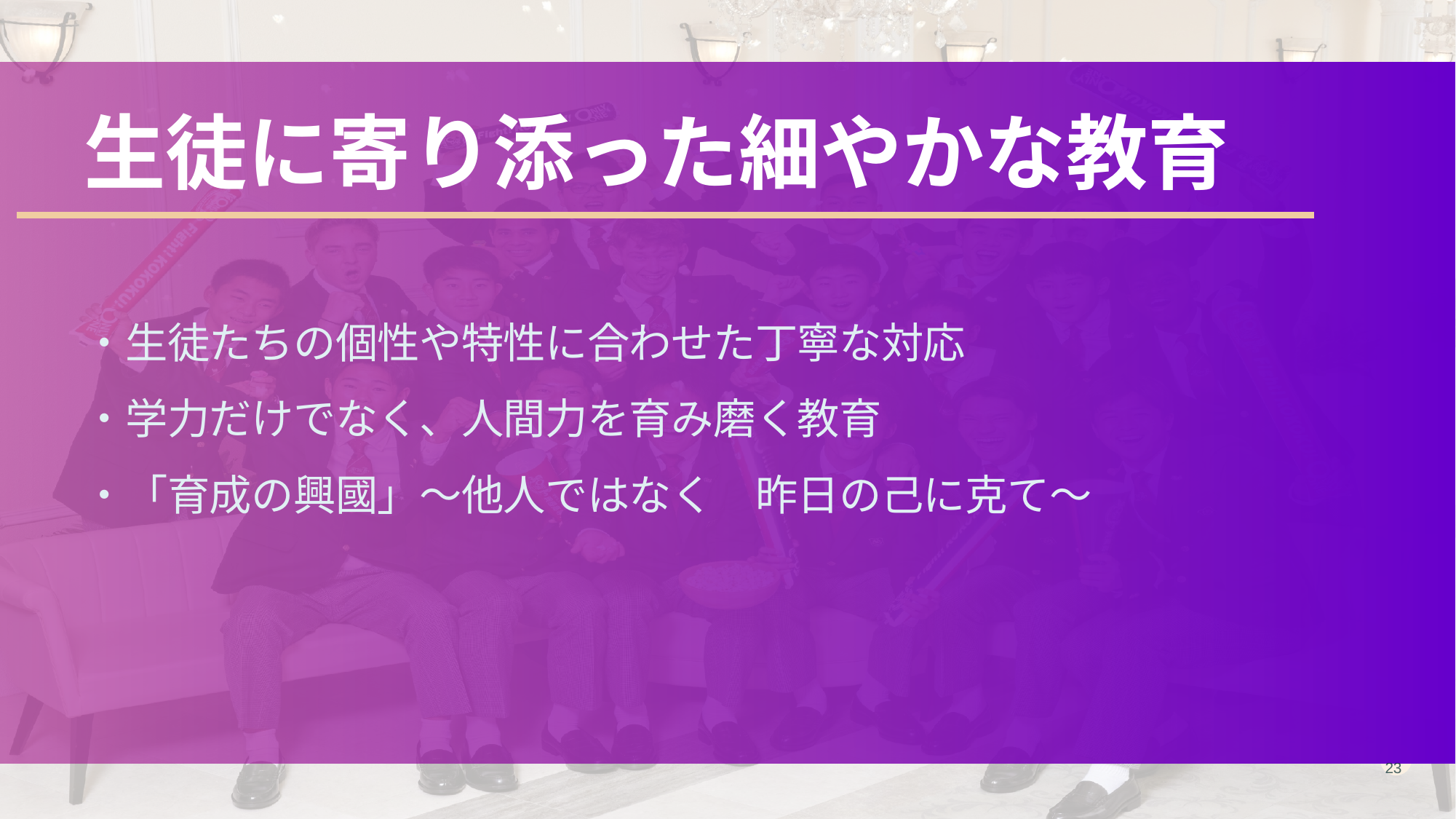

# 生徒に寄り添った細やかな教育

・生徒たちの個性や特性に合わせた丁寧な対応
・学力だけでなく、人間力を育み磨く教育
・「育成の興國」～他人ではなく　昨日の己に克て～

  23